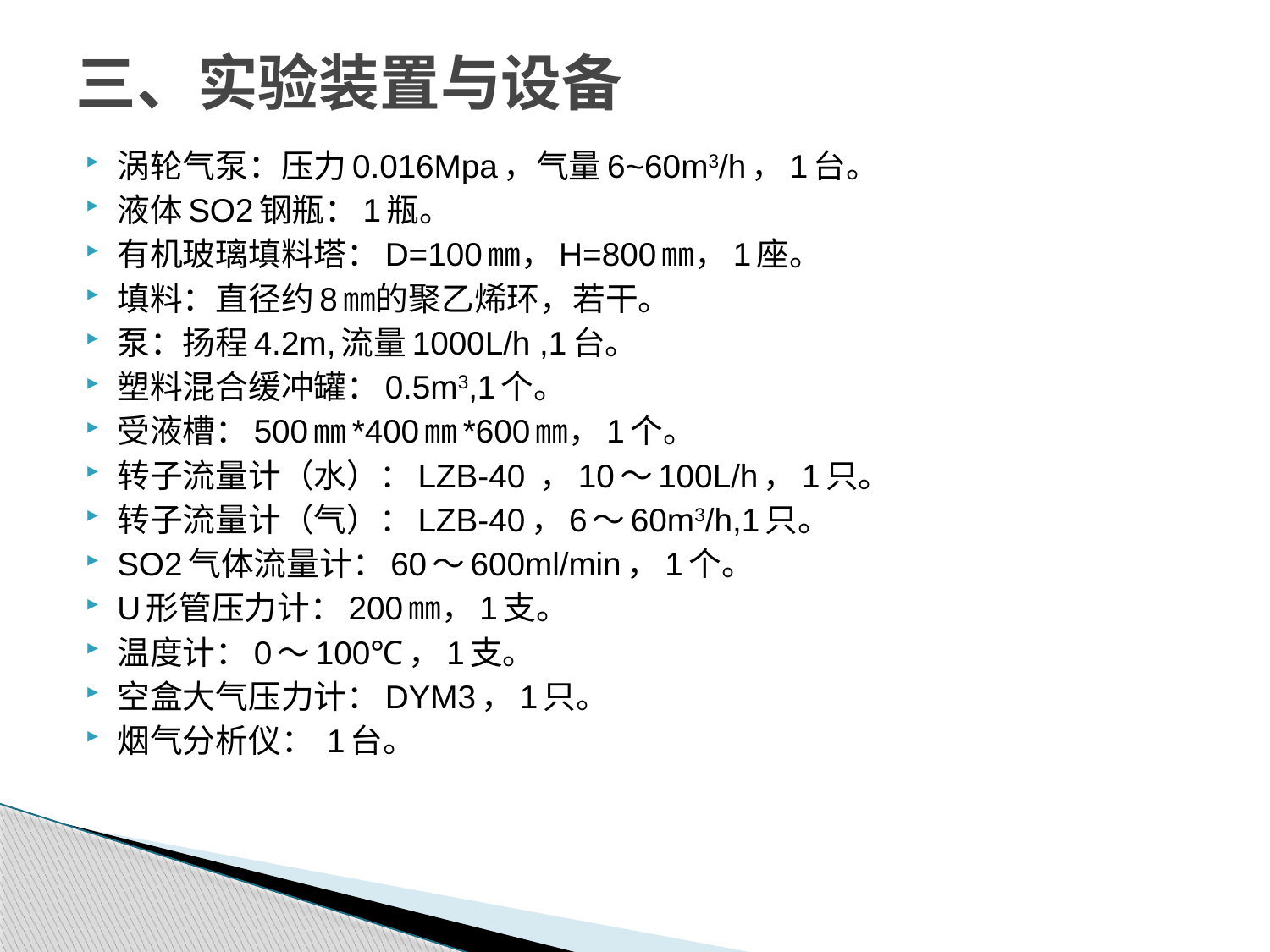

# 三、实验装置与设备
涡轮气泵：压力0.016Mpa，气量6~60m3/h，1台。
液体SO2钢瓶：1瓶。
有机玻璃填料塔：D=100㎜，H=800㎜，1座。
填料：直径约8㎜的聚乙烯环，若干。
泵：扬程4.2m,流量1000L/h ,1台。
塑料混合缓冲罐：0.5m3,1个。
受液槽：500㎜*400㎜*600㎜，1个。
转子流量计（水）：LZB-40 ，10～100L/h，1只。
转子流量计（气）：LZB-40，6～60m3/h,1只。
SO2气体流量计：60～600ml/min，1个。
U形管压力计：200㎜，1支。
温度计：0～100℃，1支。
空盒大气压力计：DYM3，1只。
烟气分析仪： 1台。